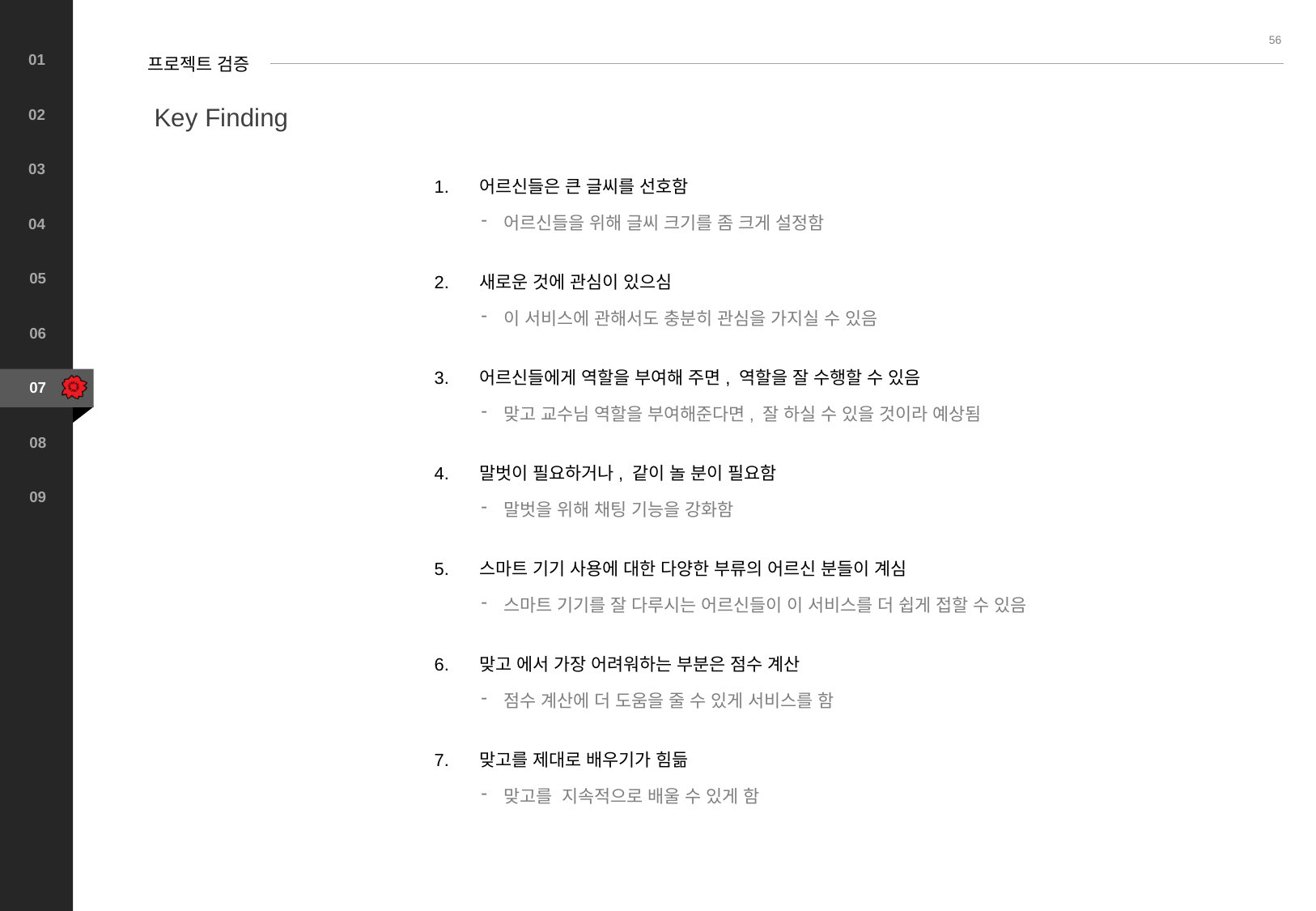

56
프로젝트 검증
Key Finding
어르신들은 큰 글씨를 선호함

새로운 것에 관심이 있으심

어르신들에게 역할을 부여해 주면, 역할을 잘 수행할 수 있음

말벗이 필요하거나, 같이 놀 분이 필요함

스마트 기기 사용에 대한 다양한 부류의 어르신 분들이 계심

맞고 에서 가장 어려워하는 부분은 점수 계산

맞고를 제대로 배우기가 힘듦
어르신들을 위해 글씨 크기를 좀 크게 설정함

이 서비스에 관해서도 충분히 관심을 가지실 수 있음

맞고 교수님 역할을 부여해준다면, 잘 하실 수 있을 것이라 예상됨

말벗을 위해 채팅 기능을 강화함

스마트 기기를 잘 다루시는 어르신들이 이 서비스를 더 쉽게 접할 수 있음

점수 계산에 더 도움을 줄 수 있게 서비스를 함

맞고를  지속적으로 배울 수 있게 함